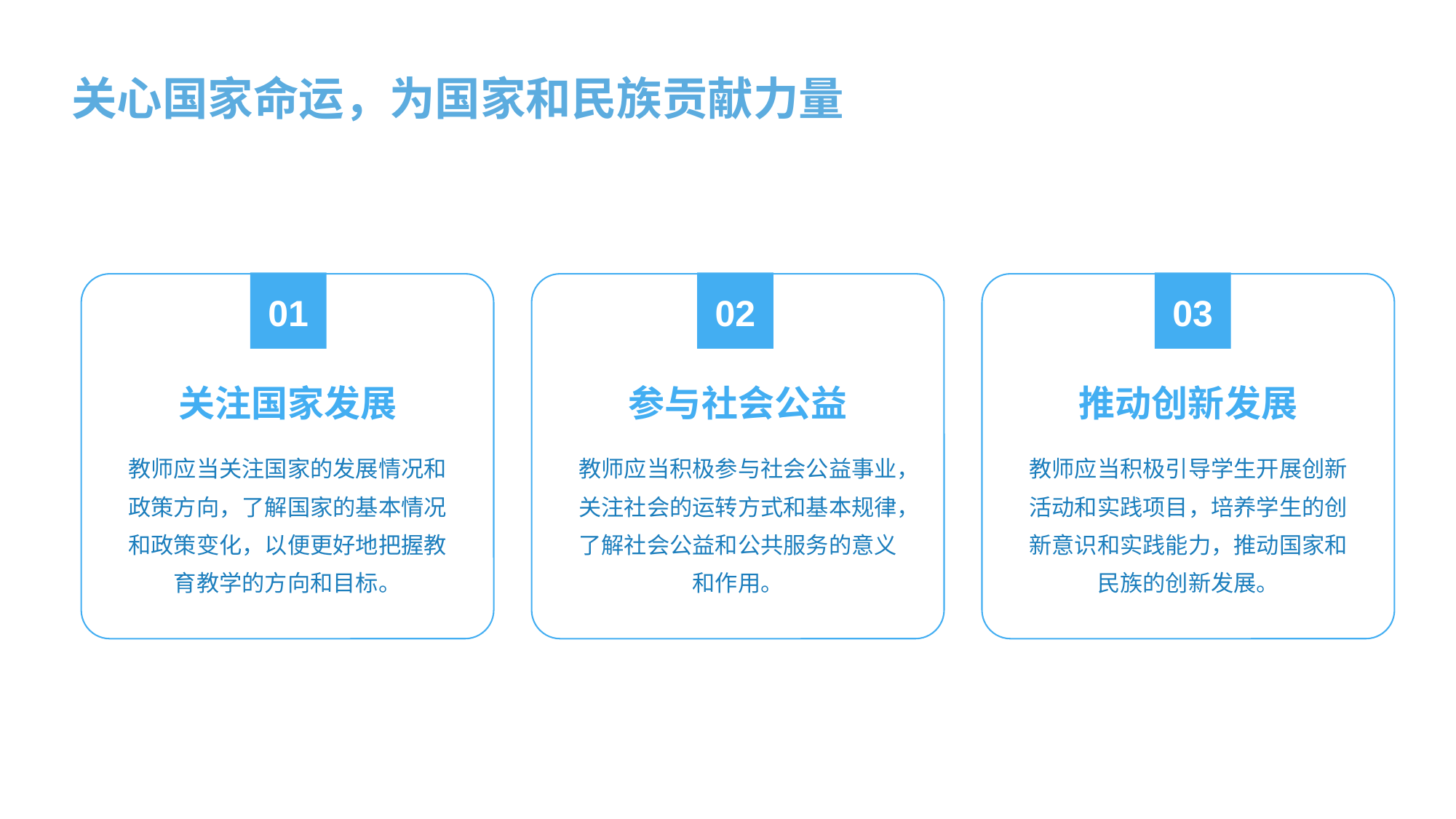

关心国家命运，为国家和民族贡献力量

01
02
03
关注国家发展
参与社会公益
推动创新发展
教师应当关注国家的发展情况和政策方向，了解国家的基本情况和政策变化，以便更好地把握教育教学的方向和目标。
教师应当积极参与社会公益事业，关注社会的运转方式和基本规律，了解社会公益和公共服务的意义和作用。
教师应当积极引导学生开展创新活动和实践项目，培养学生的创新意识和实践能力，推动国家和民族的创新发展。